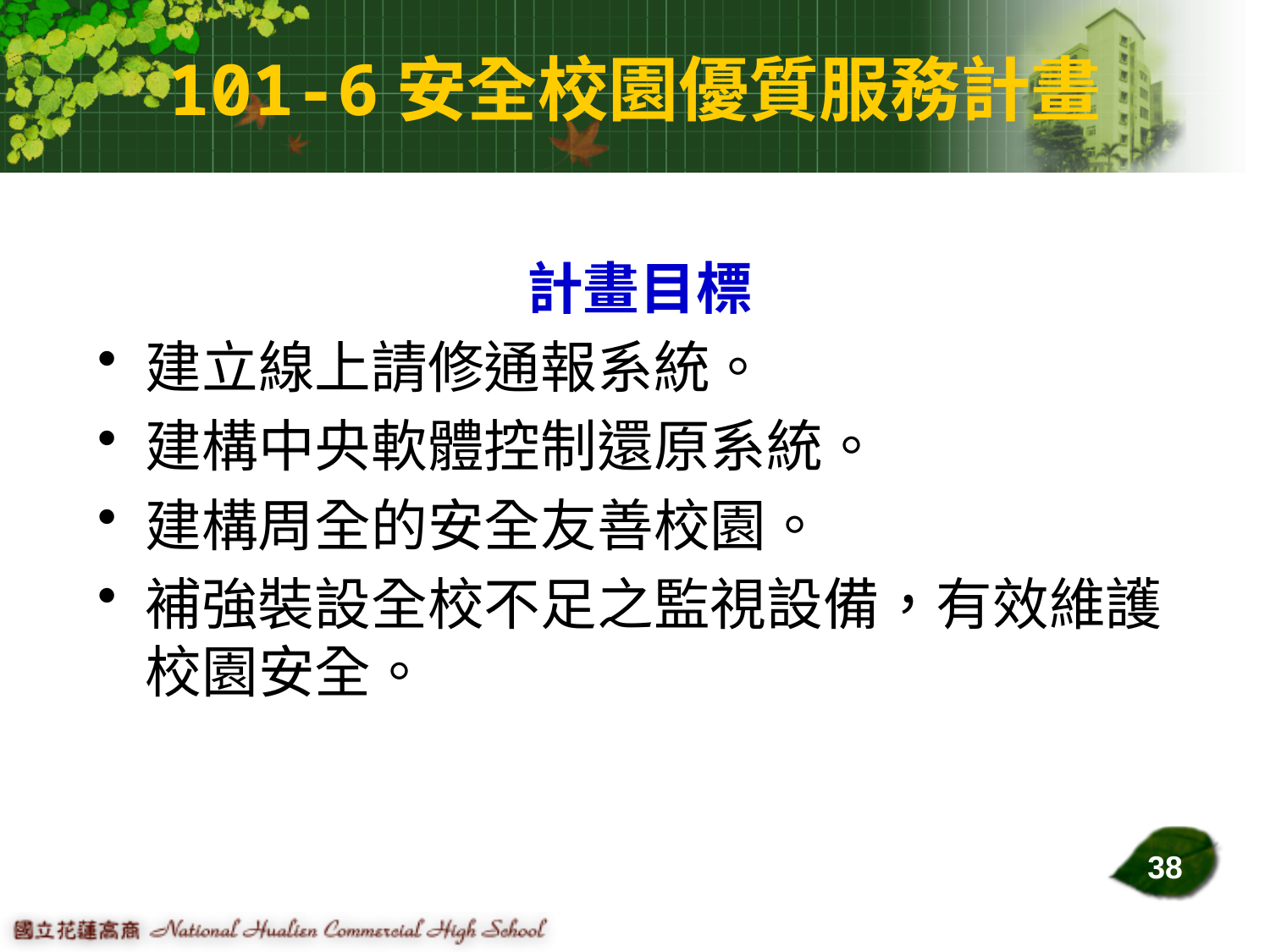

# 101-6安全校園優質服務計畫
計畫目標
建立線上請修通報系統。
建構中央軟體控制還原系統。
建構周全的安全友善校園。
補強裝設全校不足之監視設備，有效維護校園安全。